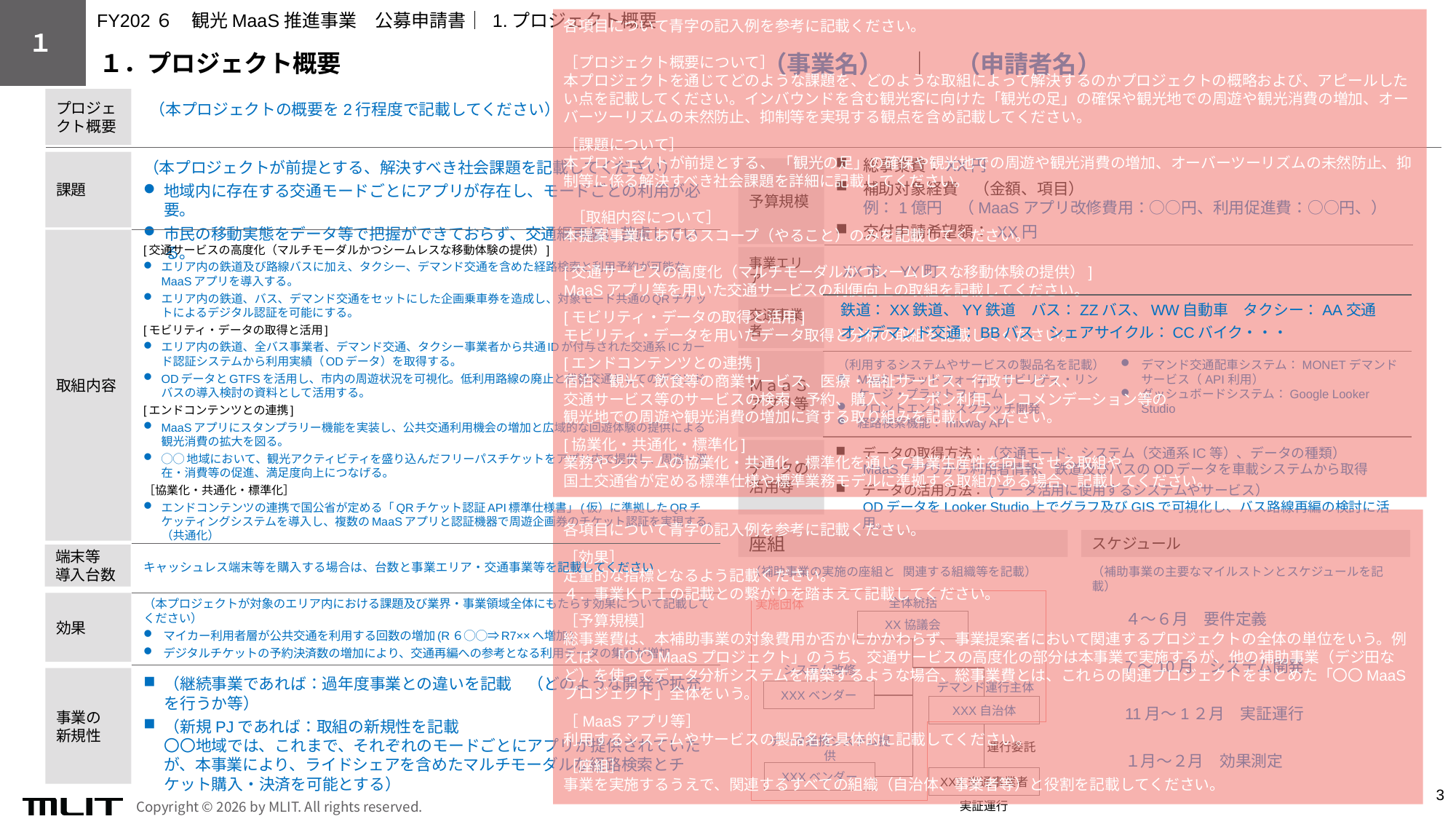

FY202６　観光MaaS推進事業　公募申請書│ 1.プロジェクト概要
各項目について青字の記入例を参考に記載ください。

［プロジェクト概要について］
本プロジェクトを通じてどのような課題を、どのような取組によって解決するのかプロジェクトの概略および、アピールしたい点を記載してください。インバウンドを含む観光客に向けた「観光の足」の確保や観光地での周遊や観光消費の増加、オーバーツーリズムの未然防止、抑制等を実現する観点を含め記載してください。
［課題について］
本プロジェクトが前提とする、 「観光の足」の確保や観光地での周遊や観光消費の増加、オーバーツーリズムの未然防止、抑制等に係る解決すべき社会課題を詳細に記載してください。
 ［取組内容について］
本提案事業におけるスコープ（やること）のみを記載してください。
[交通サービスの高度化（マルチモーダルかつシームレスな移動体験の提供）]
MaaSアプリ等を用いた交通サービスの利便向上の取組を記載してください。
[モビリティ・データの取得と活用]
モビリティ・データを用いたデータ取得と分析の取組を記載してください。
[エンドコンテンツとの連携]
宿泊、観光、飲食等の商業サービス、医療・福祉サービス、行政サービス、
交通サービス等のサービスの検索、予約、購入、クーポン利用、レコメンデーション等の
観光地での周遊や観光消費の増加に資する取り組みを記載してください。
[協業化・共通化・標準化]
業務やシステムの協業化・共通化・標準化を通じて事業生産性を向上させる取組や
国土交通省が定める標準仕様や標準業務モデルに準拠する取組がある場合、記載してください。
１
１．プロジェクト概要
　（事業名）　│　（申請者名）
プロジェクト概要
（本プロジェクトの概要を2行程度で記載してください）

総事業費：XX円
補助対象経費　（金額、項目）
例：1億円　（MaaSアプリ改修費用：○○円、利用促進費：○○円、）
交付申請希望額： XX円
課題
（本プロジェクトが前提とする、解決すべき社会課題を記載してください）
地域内に存在する交通モードごとにアプリが存在し、モードごとの利用が必要。
市民の移動実態をデータ等で把握ができておらず、交通網再編に苦慮している。
予算規模
取組内容
[交通サービスの高度化（マルチモーダルかつシームレスな移動体験の提供）]
エリア内の鉄道及び路線バスに加え、タクシー、デマンド交通を含めた経路検索と利用予約が可能なMaaSアプリを導入する。
エリア内の鉄道、バス、デマンド交通をセットにした企画乗車券を造成し、対象モード共通のQRチケットによるデジタル認証を可能にする。
[モビリティ・データの取得と活用]
エリア内の鉄道、全バス事業者、デマンド交通、タクシー事業者から共通IDが付与された交通系ICカード認証システムから利用実績（ODデータ）を取得する。
ODデータとGTFSを活用し、市内の周遊状況を可視化。低利用路線の廃止と代替交通としてのデマンドバスの導入検討の資料として活用する。
[エンドコンテンツとの連携]
MaaSアプリにスタンプラリー機能を実装し、公共交通利用機会の増加と広域的な回遊体験の提供による観光消費の拡大を図る。
◯◯地域において、観光アクティビティを盛り込んだフリーパスチケットをアプリ内で提供し、周遊・滞在・消費等の促進、満足度向上につなげる。
［協業化・共通化・標準化］
エンドコンテンツの連携で国公省が定める「QRチケット認証API標準仕様書」(仮）に準拠したQRチケッティングシステムを導入し、複数のMaaSアプリと認証機器で周遊企画券のチケット認証を実現する。（共通化）

事業エリア
XX市、YY町
鉄道：XX鉄道、YY鉄道　バス：ZZバス、WW自動車　タクシー：AA交通
オンデマンド交通：BBバス　シェアサイクル：CCバイク・・・
交通事業者
ＭａａＳ
アプリ等
（利用するシステムやサービスの製品名を記載）
MaaSプラットフォーム：モビリティ・リンケージ・プラットフォーム
フロントエンド：スクラッチ開発
経路検索機能：mixway API
デマンド交通配車システム：MONETデマンドサービス（API利用）
ダッシュボードシステム：Google Looker Studio
データの取得方法：（交通モード、システム（交通系IC等）、データの種類）
MaaSアプリから利用者情報、 鉄道及びバスのODデータを車載システムから取得
データの活用方法：(データ活用に使用するシステムやサービス）
ODデータをLooker Studio上でグラフ及びGISで可視化し、バス路線再編の検討に活用。
データの活用等
各項目について青字の記入例を参考に記載ください。
［効果］
定量的な指標となるよう記載ください。
４．事業ＫＰＩの記載との繋がりを踏まえて記載してください。
［予算規模］
総事業費は、本補助事業の対象費用か否かにかかわらず、事業提案者において関連するプロジェクトの全体の単位をいう。例えば、「〇〇MaaSプロジェクト」のうち、交通サービスの高度化の部分は本事業で実施するが、他の補助事業（デジ田など）を使ってデータ分析システムを構築するような場合、総事業費とは、これらの関連プロジェクトをまとめた「〇〇MaaSプロジェクト」全体をいう。
［MaaSアプリ等］
利用するシステムやサービスの製品名を具体的に記載してください。
［座組］
事業を実施するうえで、関連するすべての組織（自治体、事業者等）と役割を記載してください。
座組
スケジュール
端末等
導入台数
キャッシュレス端末等を購入する場合は、台数と事業エリア・交通事業等を記載してください
（補助事業の実施の座組と関連する組織等を記載）
（補助事業の主要なマイルストンとスケジュールを記載）
（本プロジェクトが対象のエリア内における課題及び業界・事業領域全体にもたらす効果について記載してください）
マイカー利用者層が公共交通を利用する回数の増加(R６◯◯⇒R7××へ増加)
デジタルチケットの予約決済数の増加により、交通再編への参考となる利用データの集計が増加

実施団体
全体統括
XX協議会
システム改修
デマンド運行主体
XXXベンダー
XXX自治体
運行委託
データ連携システム提供
XXXベンダー
XXX交通事業者
実証運行
効果
４～６月　要件定義

7～10月　システム開発

11月～1２月　実証運行

１月～２月　効果測定
事業の
新規性
（継続事業であれば：過年度事業との違いを記載　（どのような開発や拡充を行うか等）
（新規PJであれば：取組の新規性を記載
〇〇地域では、これまで、それぞれのモードごとにアプリが提供されていたが、本事業により、ライドシェアを含めたマルチモーダルな経路検索とチケット購入・決済を可能とする）
3